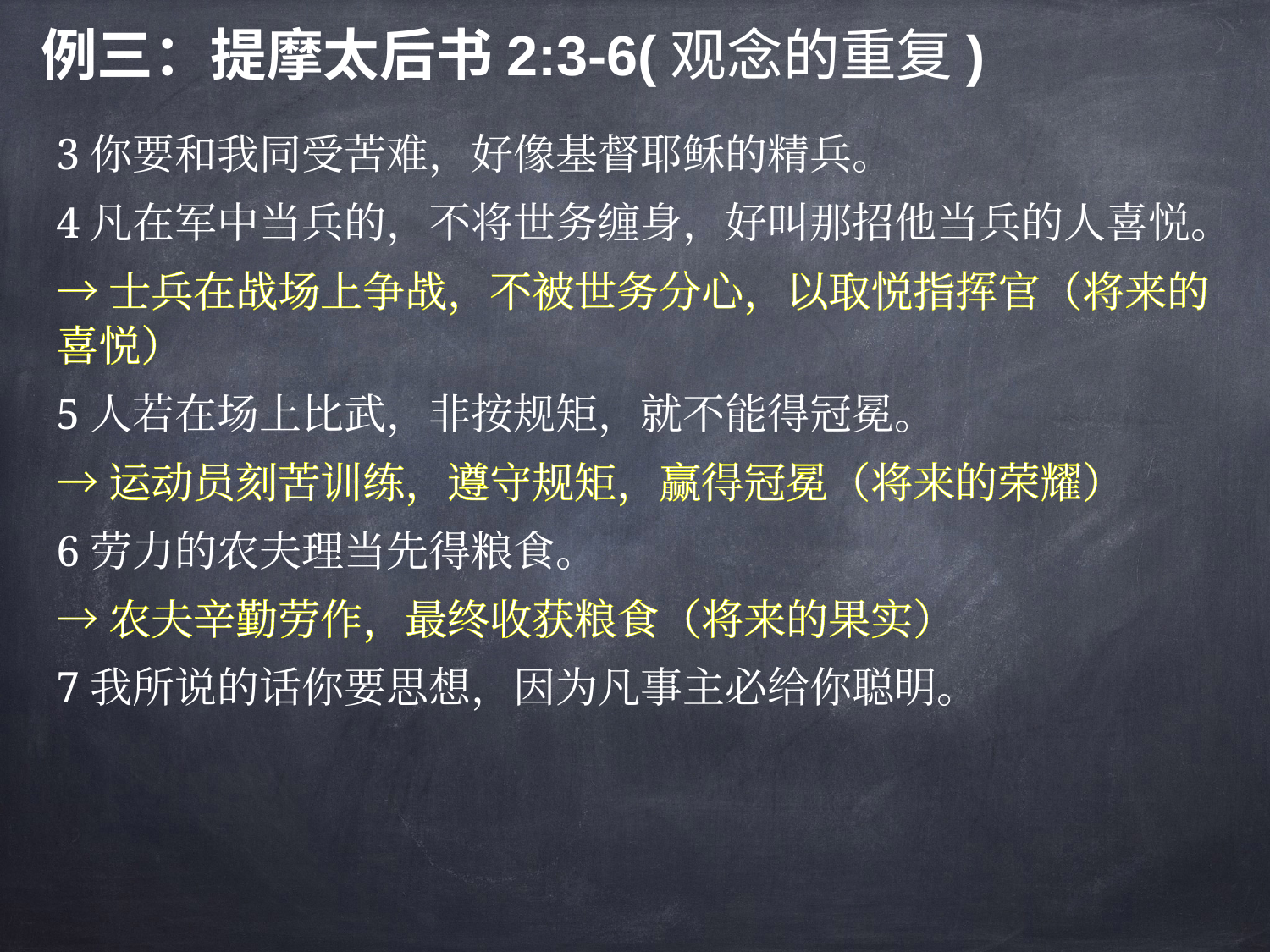

例三：提摩太后书2:3-6(观念的重复)
3你要和我同受苦难，好像基督耶稣的精兵。
4凡在军中当兵的，不将世务缠身，好叫那招他当兵的人喜悦。
→士兵在战场上争战，不被世务分心，以取悦指挥官（将来的喜悦）
5人若在场上比武，非按规矩，就不能得冠冕。
→运动员刻苦训练，遵守规矩，赢得冠冕（将来的荣耀）
6劳力的农夫理当先得粮食。
→农夫辛勤劳作，最终收获粮食（将来的果实）
7我所说的话你要思想，因为凡事主必给你聪明。